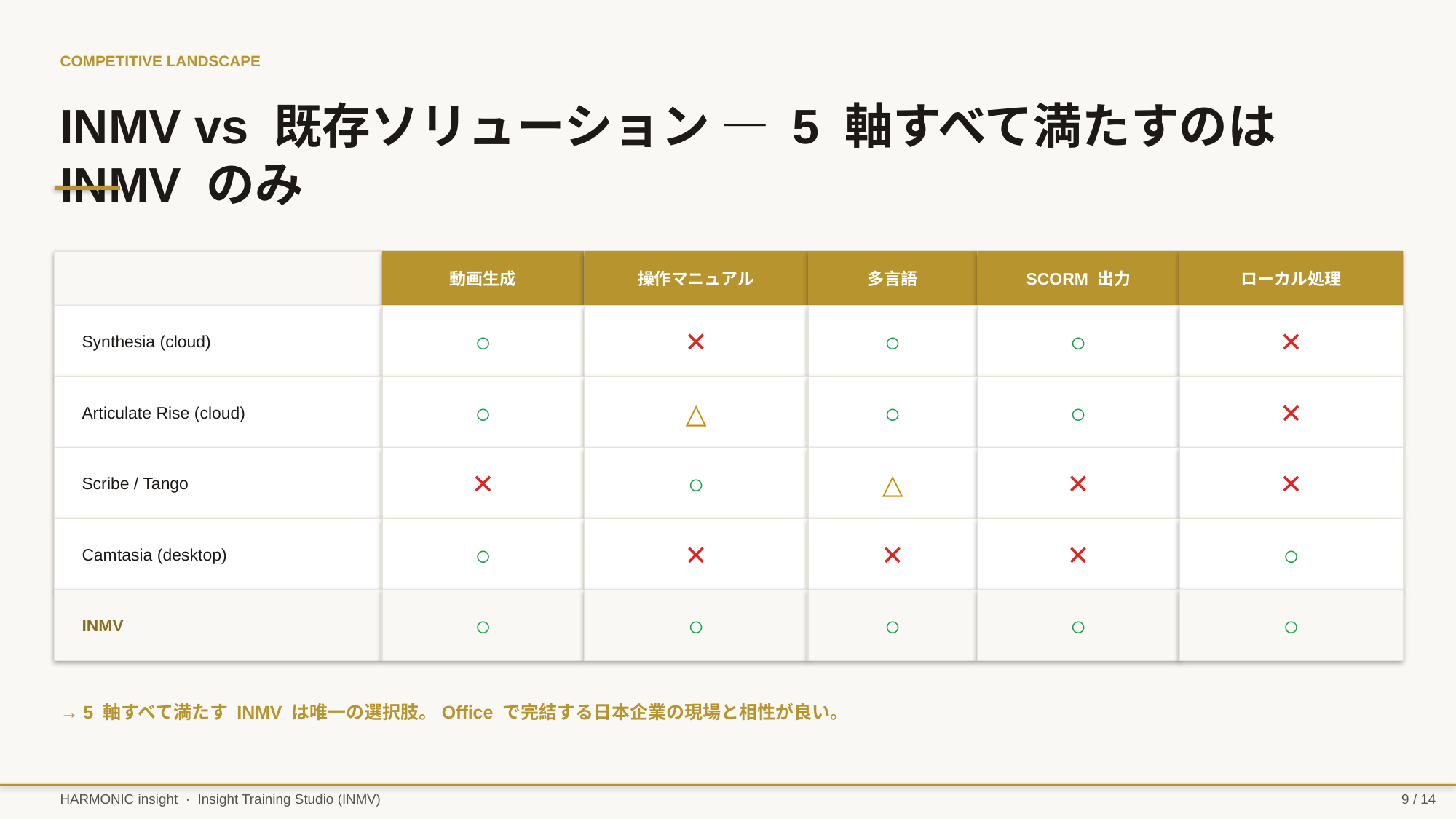

COMPETITIVE LANDSCAPE
INMV vs 既存ソリューション — 5 軸すべて満たすのは INMV のみ

動画生成

操作マニュアル

多言語

SCORM 出力

ローカル処理

Synthesia (cloud)

○

✕

○

○

✕

Articulate Rise (cloud)

○

△

○

○

✕

Scribe / Tango

✕

○

△

✕

✕

Camtasia (desktop)

○

✕

✕

✕

○

INMV

○

○

○

○

○
→ 5 軸すべて満たす INMV は唯一の選択肢。Office で完結する日本企業の現場と相性が良い。

HARMONIC insight  ·  Insight Training Studio (INMV)
9 / 14